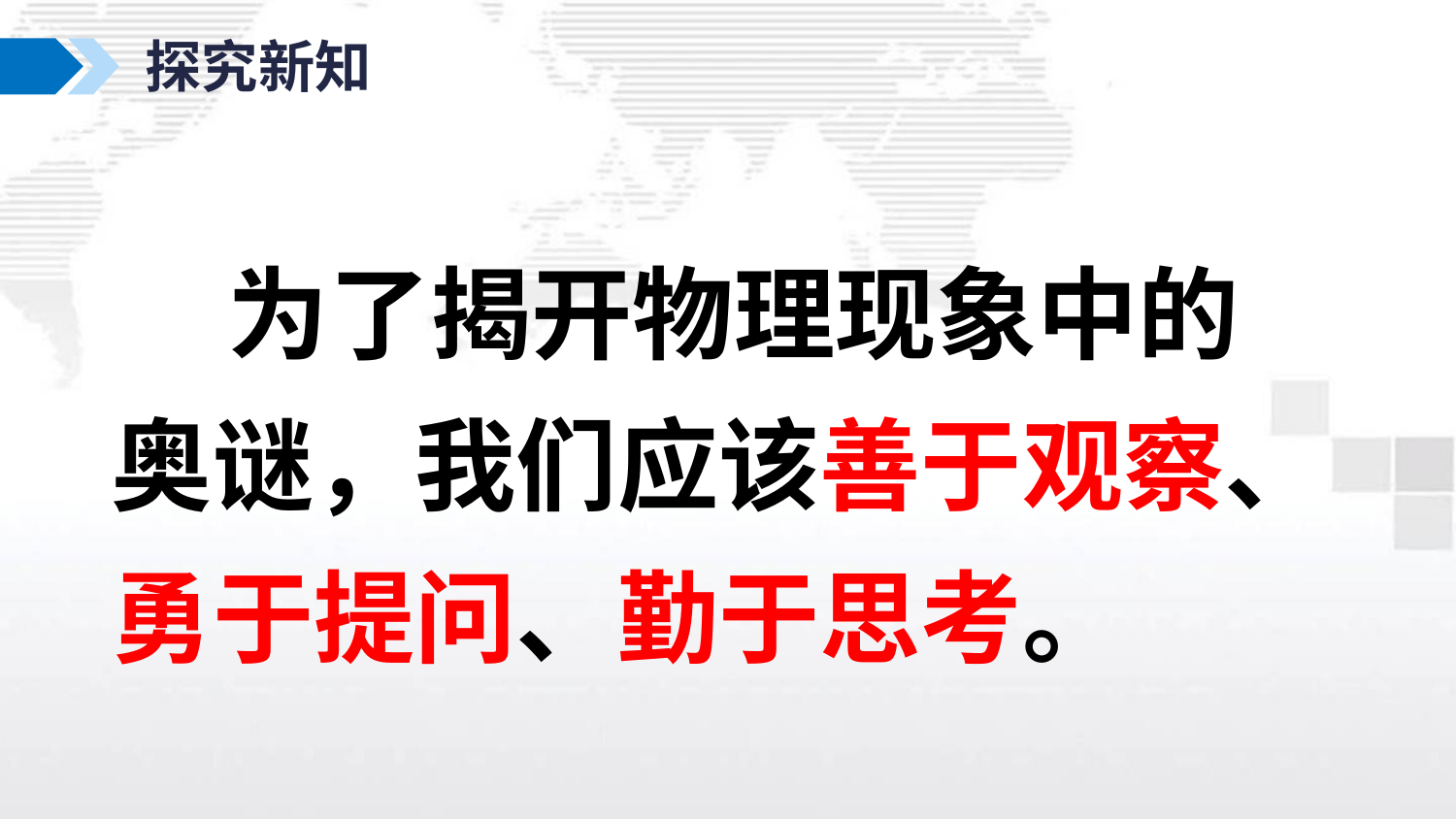

# 探究新知
    为了揭开物理现象中的奥谜，我们应该善于观察、勇于提问、勤于思考。